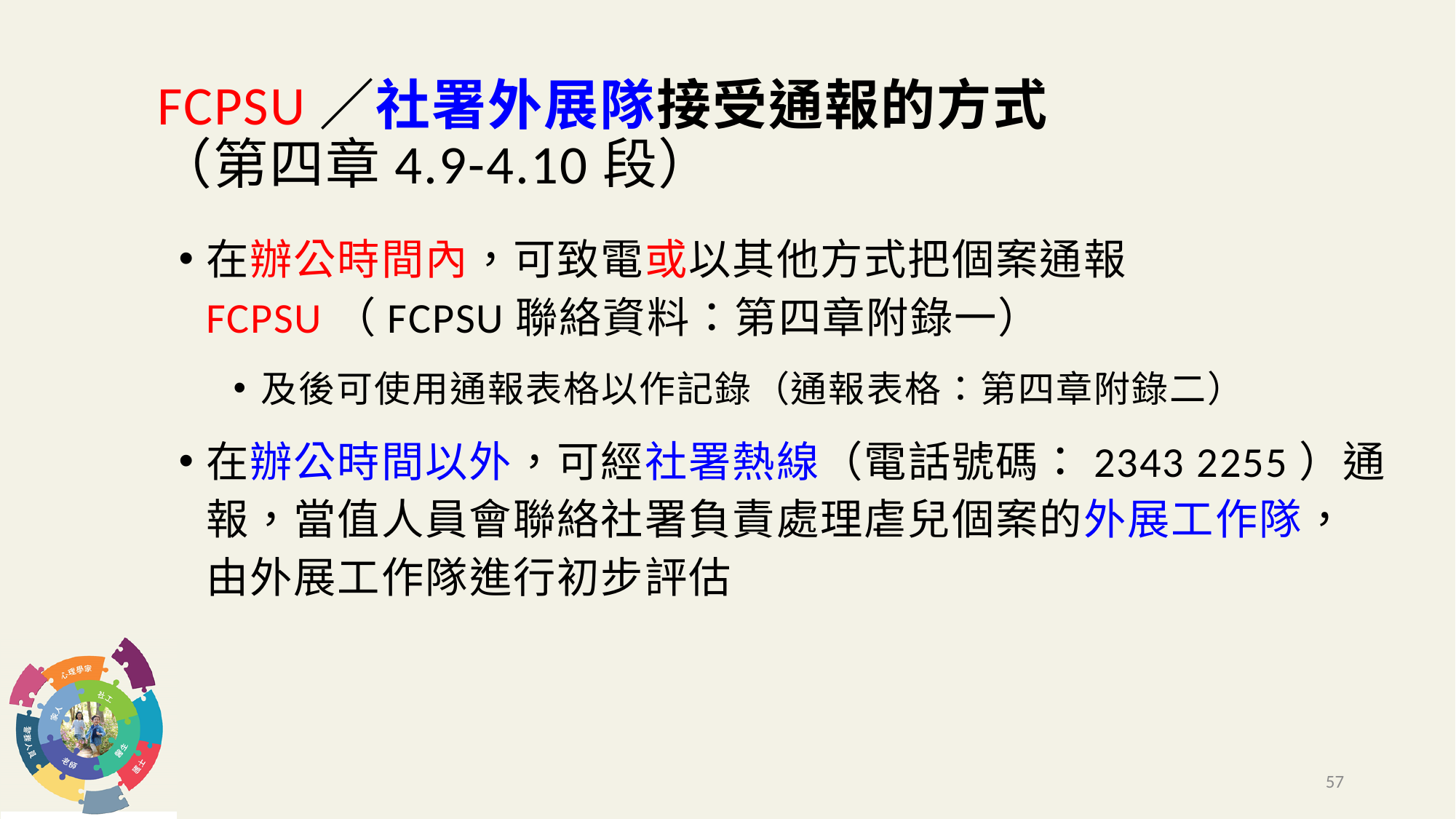

# FCPSU／社署外展隊接受通報的方式 （第四章4.9-4.10段）
在辦公時間內，可致電或以其他方式把個案通報FCPSU（FCPSU聯絡資料：第四章附錄一）
及後可使用通報表格以作記錄（通報表格：第四章附錄二）
在辦公時間以外，可經社署熱線（電話號碼：2343 2255）通報，當值人員會聯絡社署負責處理虐兒個案的外展工作隊，由外展工作隊進行初步評估

57